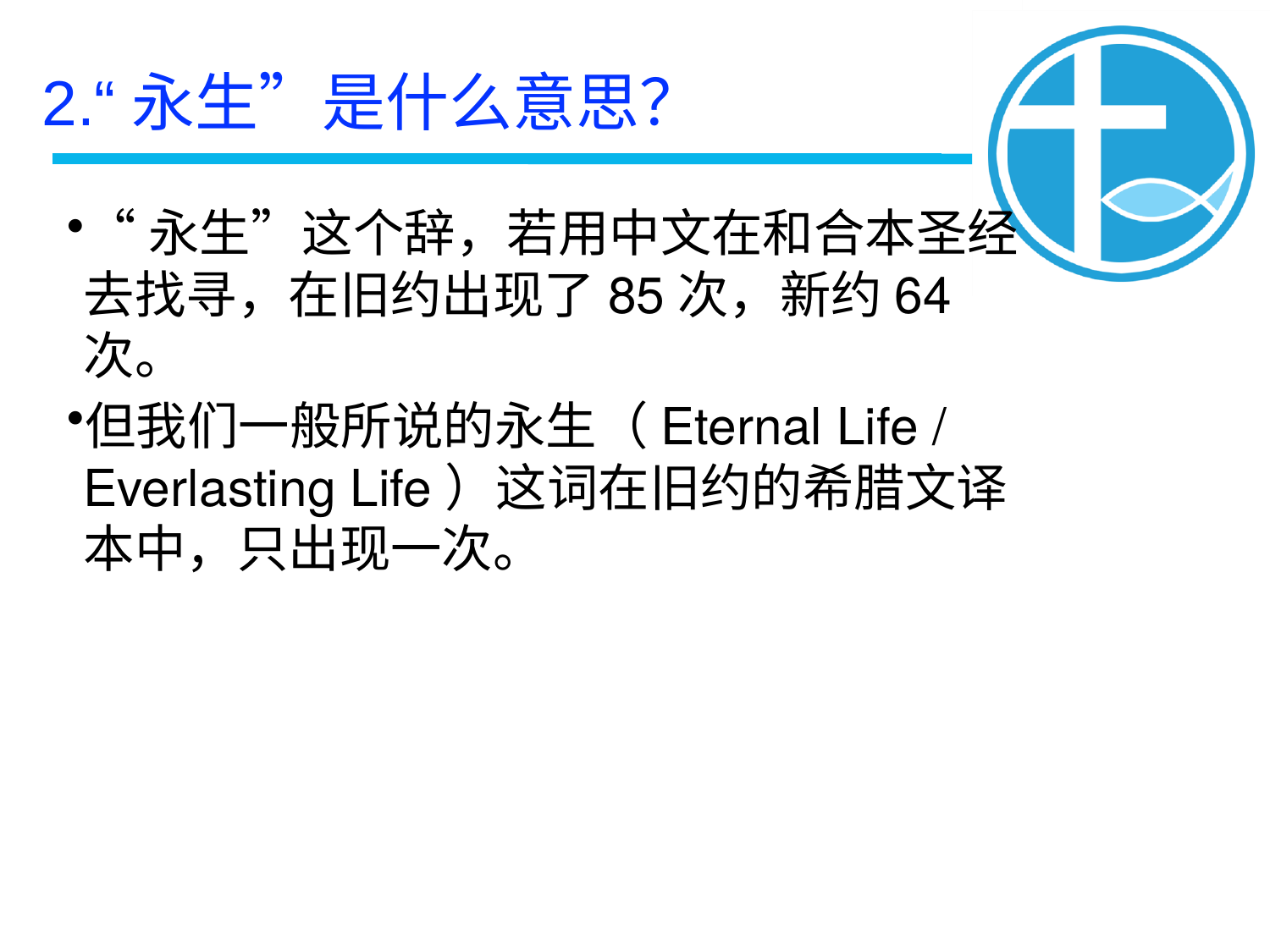

2.“永生”是什么意思？
“永生”这个辞，若用中文在和合本圣经去找寻，在旧约出现了85次，新约64次。
但我们一般所说的永生（Eternal Life / Everlasting Life）这词在旧约的希腊文译本中，只出现一次。